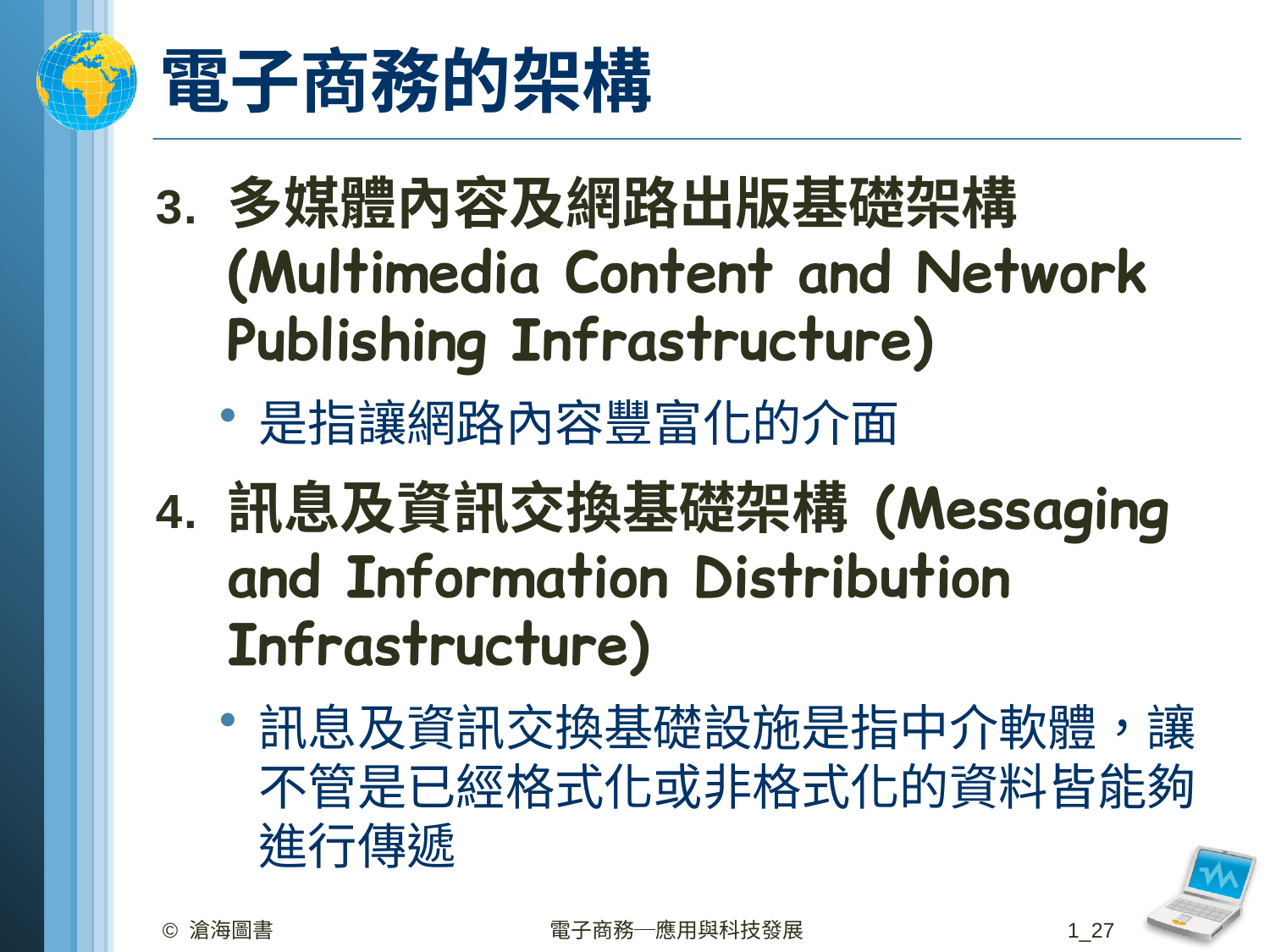

# 電子商務的架構
多媒體內容及網路出版基礎架構 (Multimedia Content and Network Publishing Infrastructure)
是指讓網路內容豐富化的介面
訊息及資訊交換基礎架構 (Messaging and Information Distribution Infrastructure)
訊息及資訊交換基礎設施是指中介軟體，讓不管是已經格式化或非格式化的資料皆能夠進行傳遞
© 滄海圖書
電子商務─應用與科技發展
1_27